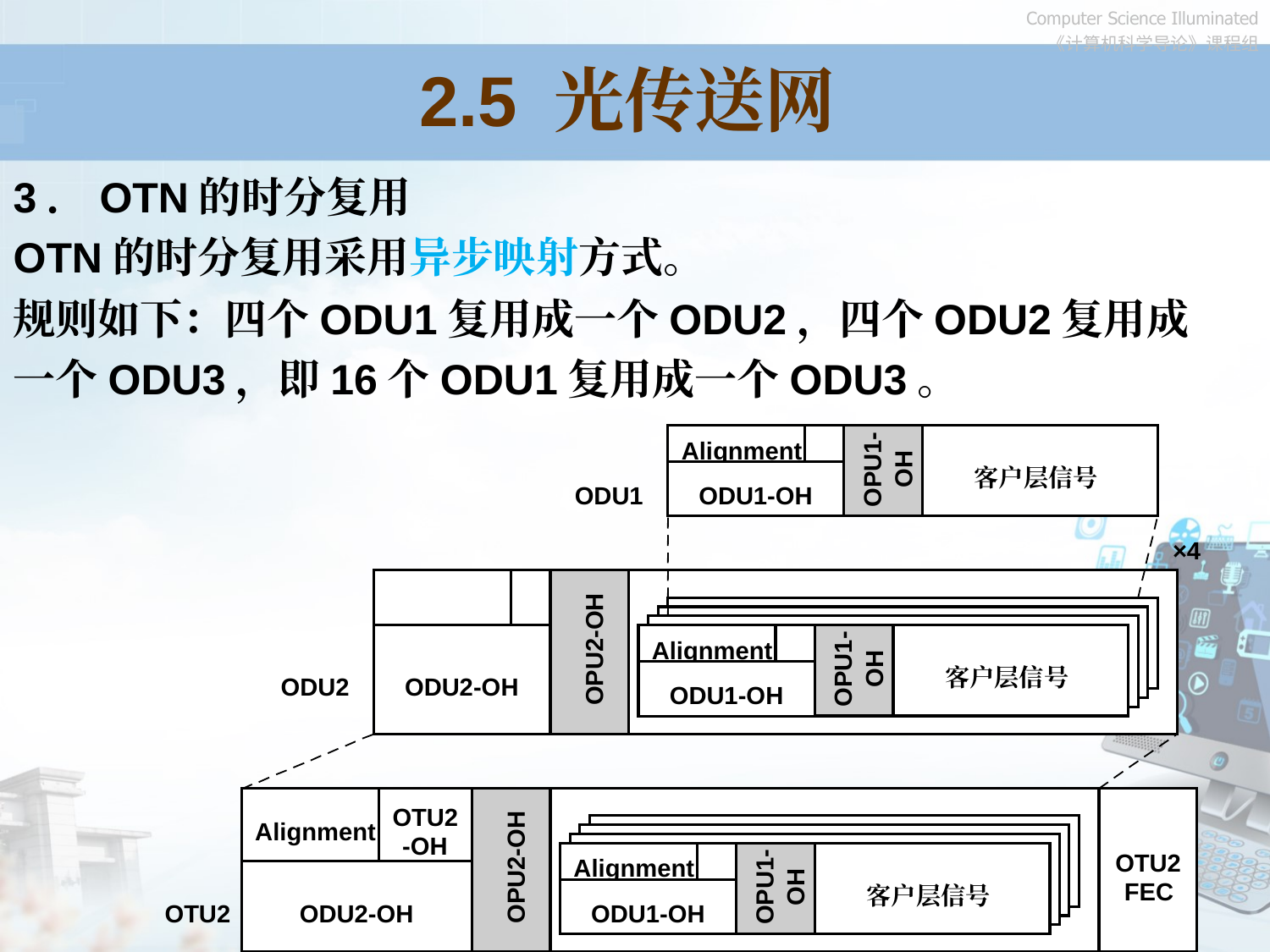

2.5 光传送网
3．OTN的时分复用
OTN的时分复用采用异步映射方式。
规则如下：四个ODU1复用成一个ODU2，四个ODU2复用成一个ODU3，即16个ODU1复用成一个ODU3。

Alignment
OH
OPU1-
客户层信号

ODU1
ODU1-OH

×4

Alignment
OPU2-OH
OH
OPU1-
客户层信号

ODU2
ODU2-OH
ODU1-OH

OTU2
Alignment

-OH

OTU2

Alignment
OPU2-OH

FEC
OH
OPU1-
客户层信号

OTU2
ODU2-OH
ODU1-OH